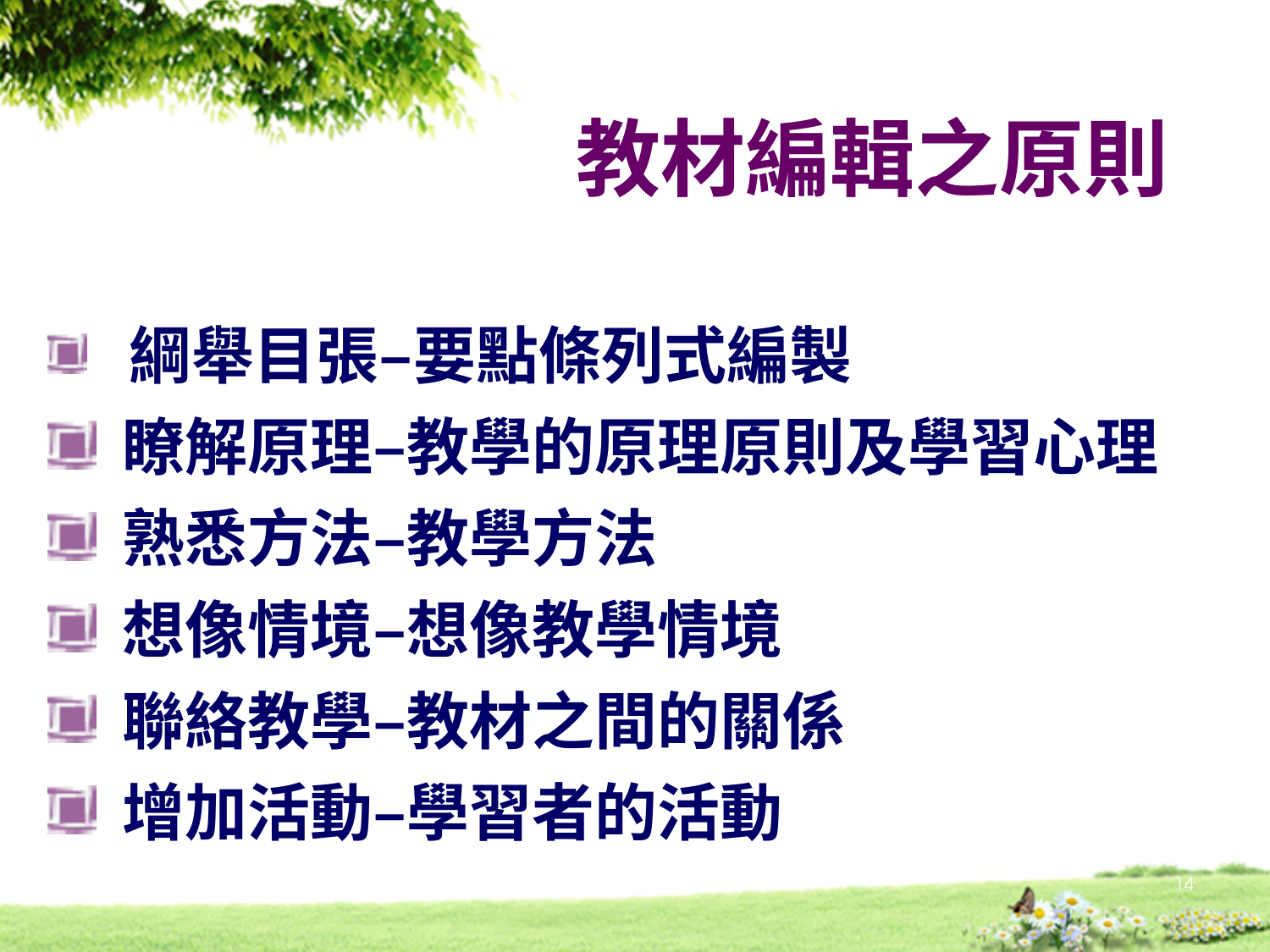

# 教材編輯之原則
  綱舉目張–要點條列式編製
 瞭解原理–教學的原理原則及學習心理
 熟悉方法–教學方法
 想像情境–想像教學情境
 聯絡教學–教材之間的關係
 增加活動–學習者的活動
14